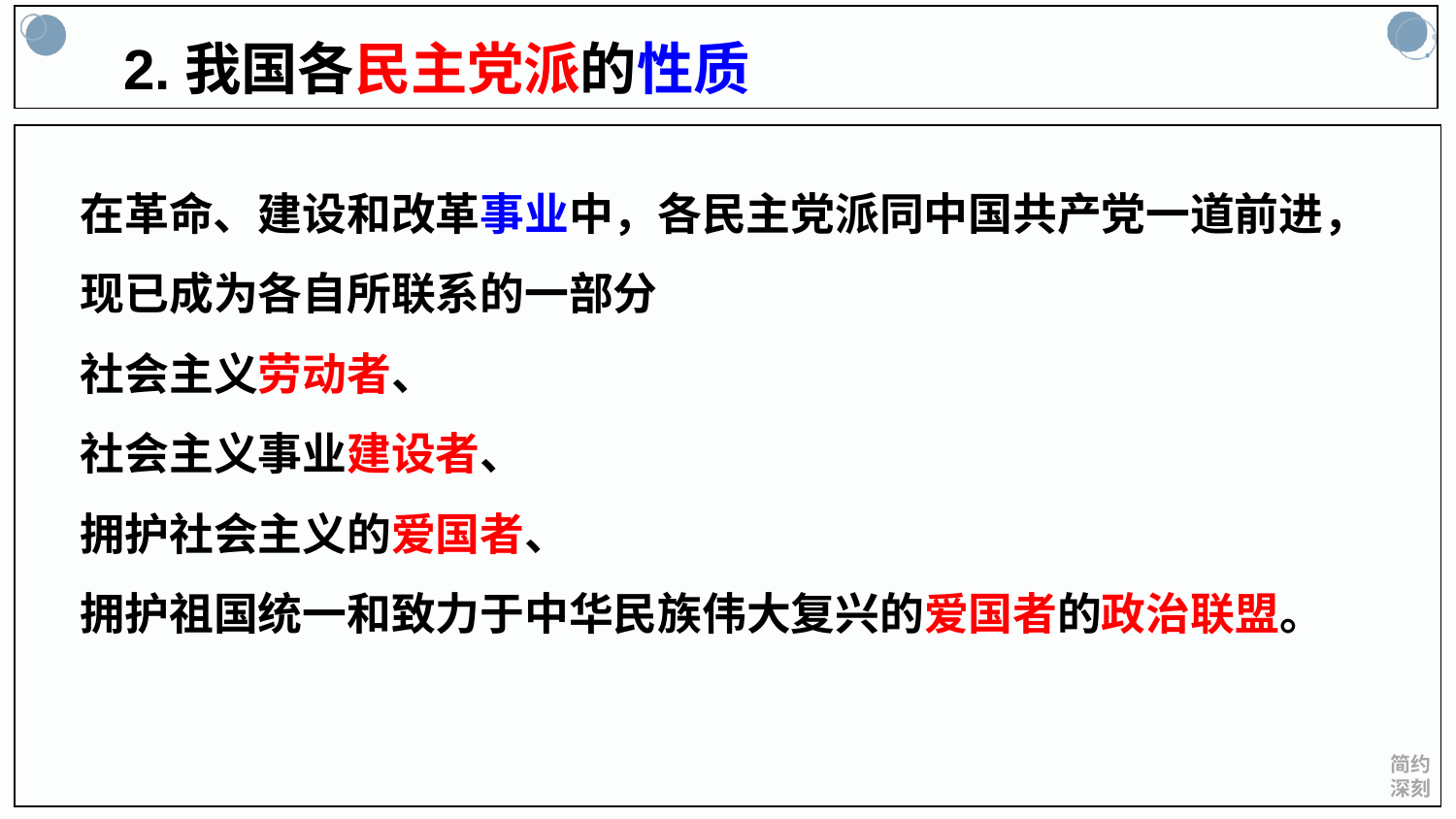

2.我国各民主党派的性质

    在革命、建设和改革事业中，各民主党派同中国共产党一道前进，
    现已成为各自所联系的一部分
    社会主义劳动者、
    社会主义事业建设者、
    拥护社会主义的爱国者、
    拥护祖国统一和致力于中华民族伟大复兴的爱国者的政治联盟。